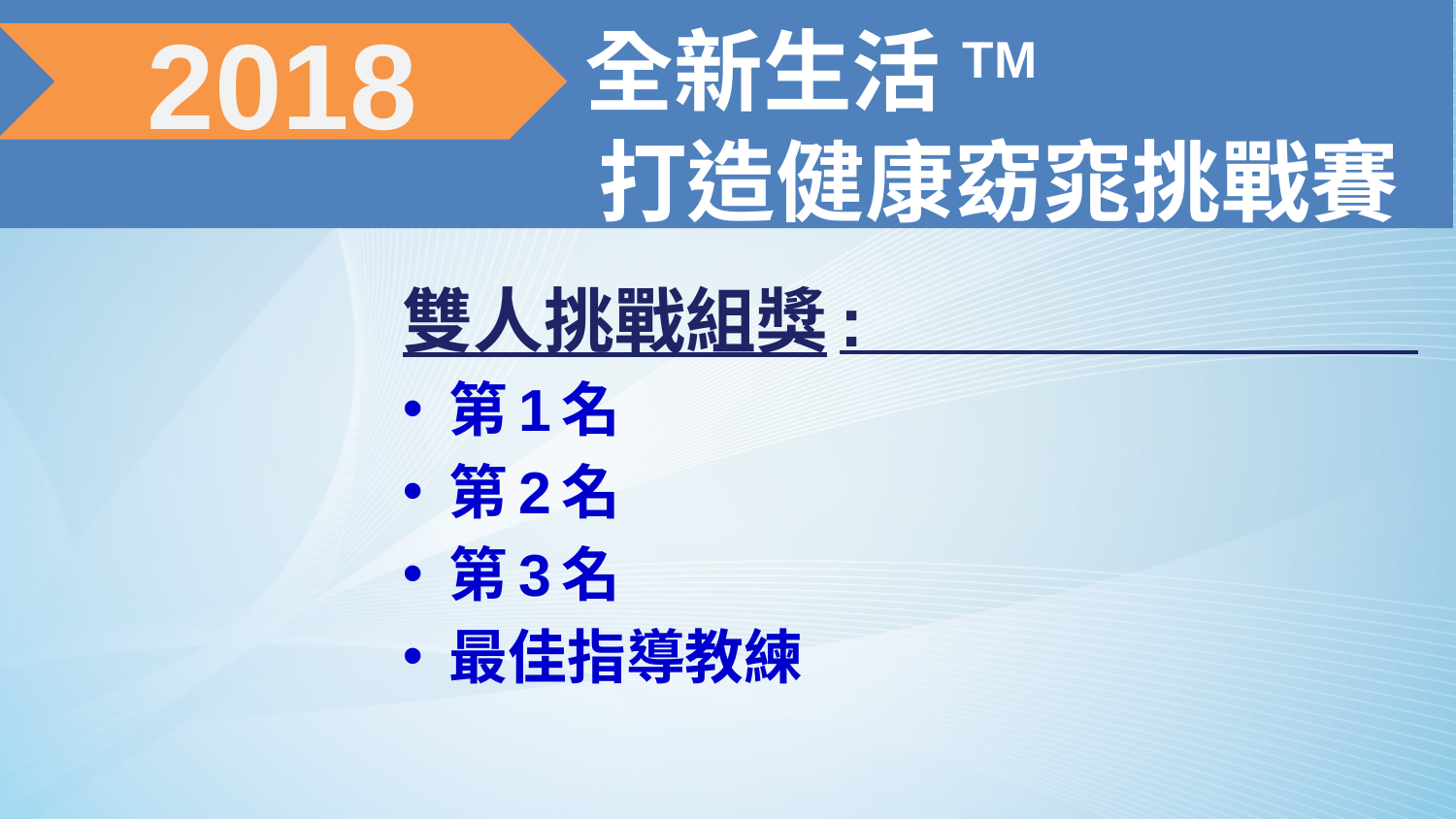

全新生活TM
                          打造健康窈窕挑戰賽
2018
雙人挑戰組獎:
第1名
第2名
第3名
最佳指導教練